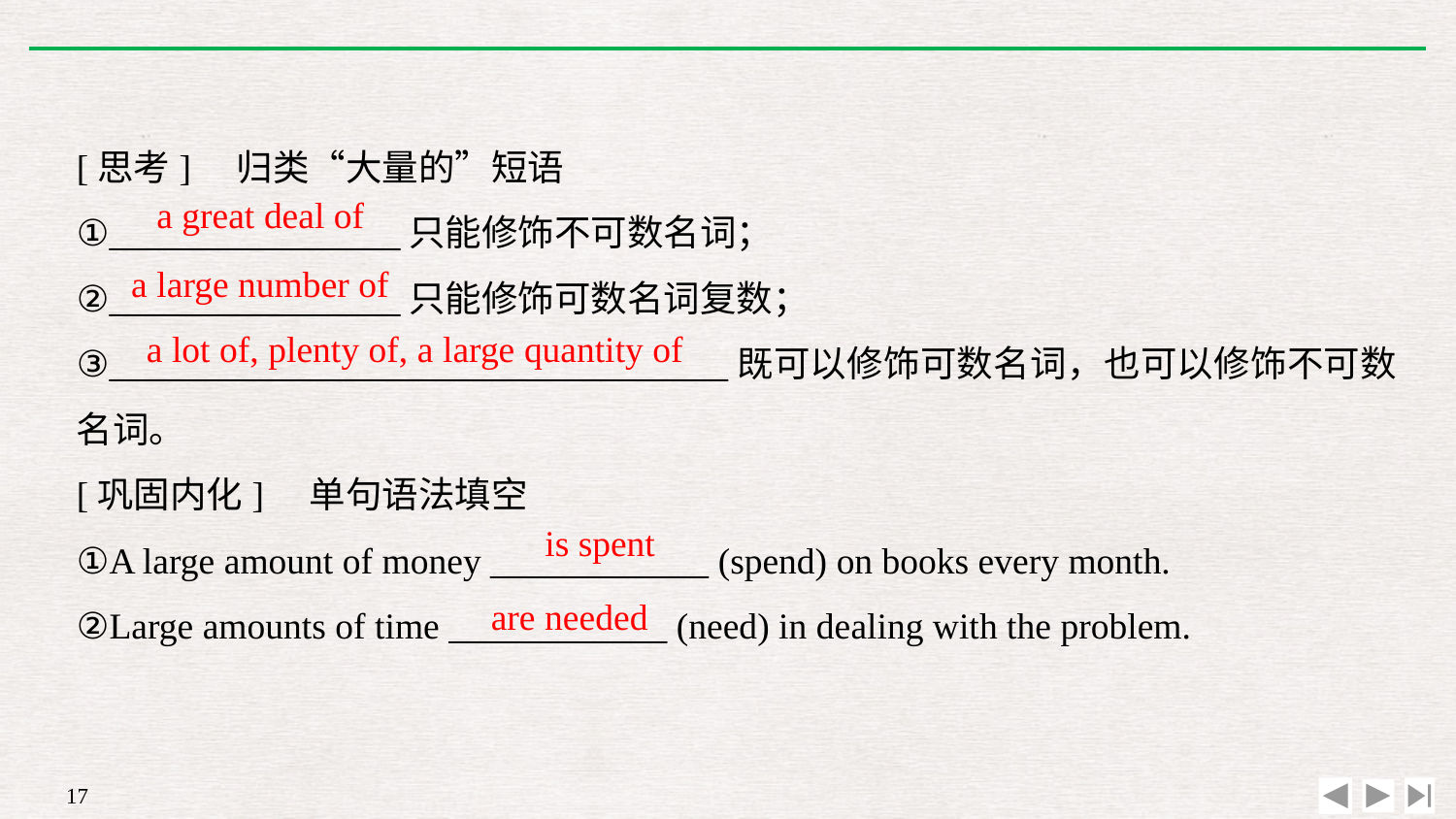

[思考]　归类“大量的”短语
①________________只能修饰不可数名词；
②________________只能修饰可数名词复数；
③__________________________________既可以修饰可数名词，也可以修饰不可数名词。
[巩固内化]　单句语法填空
①A large amount of money ____________ (spend) on books every month.
②Large amounts of time ____________ (need) in dealing with the problem.
a great deal of
a large number of
a lot of, plenty of, a large quantity of
is spent
are needed